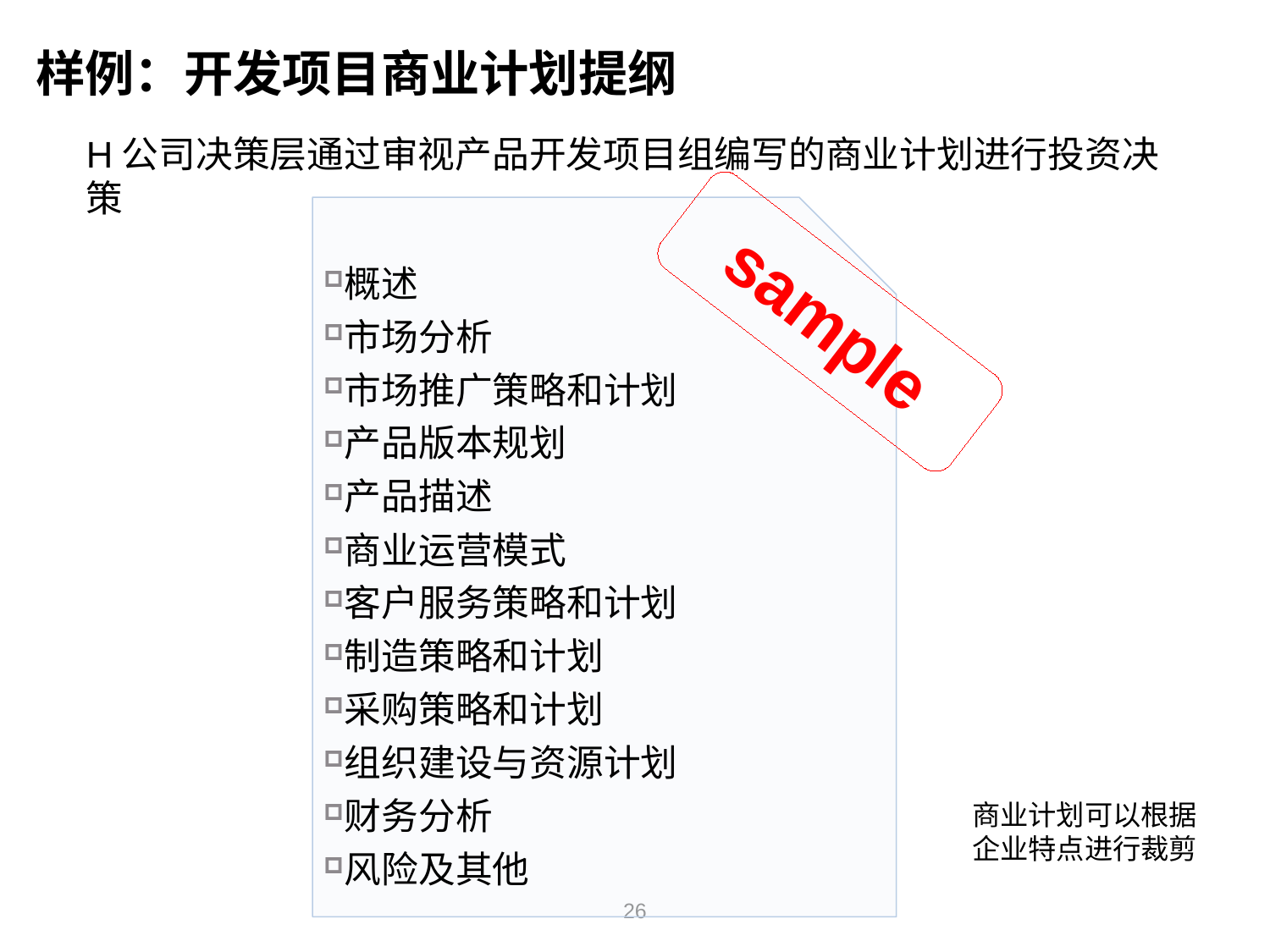

样例：开发项目商业计划提纲
H公司决策层通过审视产品开发项目组编写的商业计划进行投资决策
概述
市场分析
市场推广策略和计划
产品版本规划
产品描述
商业运营模式
客户服务策略和计划
制造策略和计划
采购策略和计划
组织建设与资源计划
财务分析
风险及其他
sample
商业计划可以根据企业特点进行裁剪
26